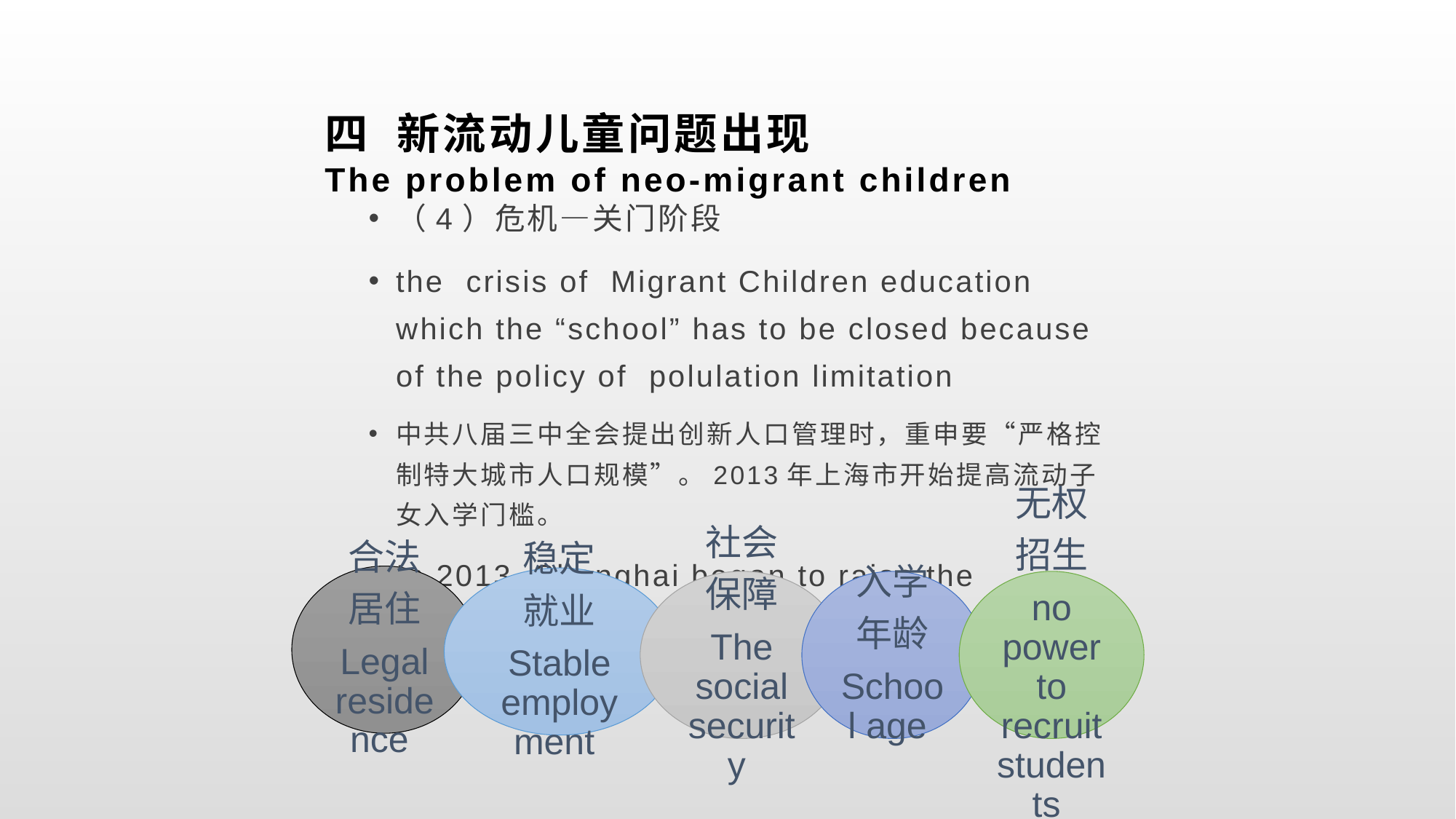

# 四  新流动儿童问题出现 The problem of neo-migrant children
（4）危机—关门阶段
the  crisis of  Migrant Children education which the “school” has to be closed because of the policy of  polulation limitation
中共八届三中全会提出创新人口管理时，重申要“严格控制特大城市人口规模”。2013年上海市开始提高流动子女入学门槛。
In 2013, Shanghai began to raise the  admission threshold of  migrant children.

合法
居住
Legal residence
稳定
就业
Stable employment
社会
保障
The social security
入学
年龄
School age
无权
招生
no power to recruit students